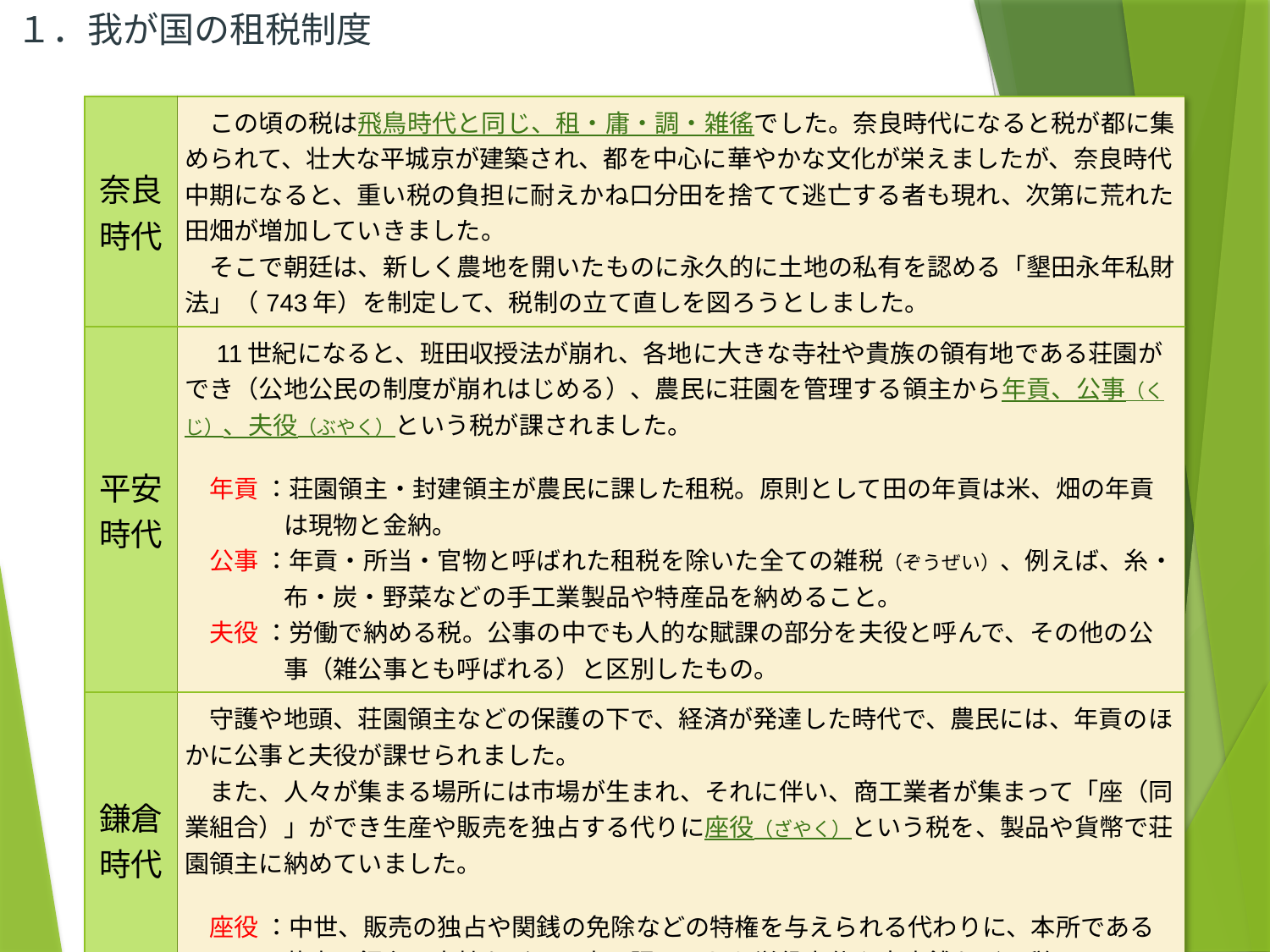

１．我が国の租税制度
| 奈良時代 | この頃の税は飛鳥時代と同じ、租・庸・調・雑徭でした。奈良時代になると税が都に集められて、壮大な平城京が建築され、都を中心に華やかな文化が栄えましたが、奈良時代中期になると、重い税の負担に耐えかね口分田を捨てて逃亡する者も現れ、次第に荒れた田畑が増加していきました。 　そこで朝廷は、新しく農地を開いたものに永久的に土地の私有を認める「墾田永年私財法」（743年）を制定して、税制の立て直しを図ろうとしました。 |
| --- | --- |
| 平安時代 | 11世紀になると、班田収授法が崩れ、各地に大きな寺社や貴族の領有地である荘園ができ（公地公民の制度が崩れはじめる）、農民に荘園を管理する領主から年貢、公事（くじ）、夫役（ぶやく）という税が課されました。 　年貢 ：荘園領主・封建領主が農民に課した租税。原則として田の年貢は米、畑の年貢は現物と金納。 　公事 ：年貢・所当・官物と呼ばれた租税を除いた全ての雑税（ぞうぜい）、例えば、糸・布・炭・野菜などの手工業製品や特産品を納めること。 　夫役 ：労働で納める税。公事の中でも人的な賦課の部分を夫役と呼んで、その他の公事（雑公事とも呼ばれる）と区別したもの。 |
| 鎌倉時代 | 守護や地頭、荘園領主などの保護の下で、経済が発達した時代で、農民には、年貢のほかに公事と夫役が課せられました。 　また、人々が集まる場所には市場が生まれ、それに伴い、商工業者が集まって「座（同業組合）」ができ生産や販売を独占する代りに座役（ざやく）という税を、製品や貨幣で荘園領主に納めていました。 　座役 ：中世、販売の独占や関銭の免除などの特権を与えられる代わりに、本所である幕府・領主・寺社などから座に課せられた労役奉仕や市座銭などの税。 |